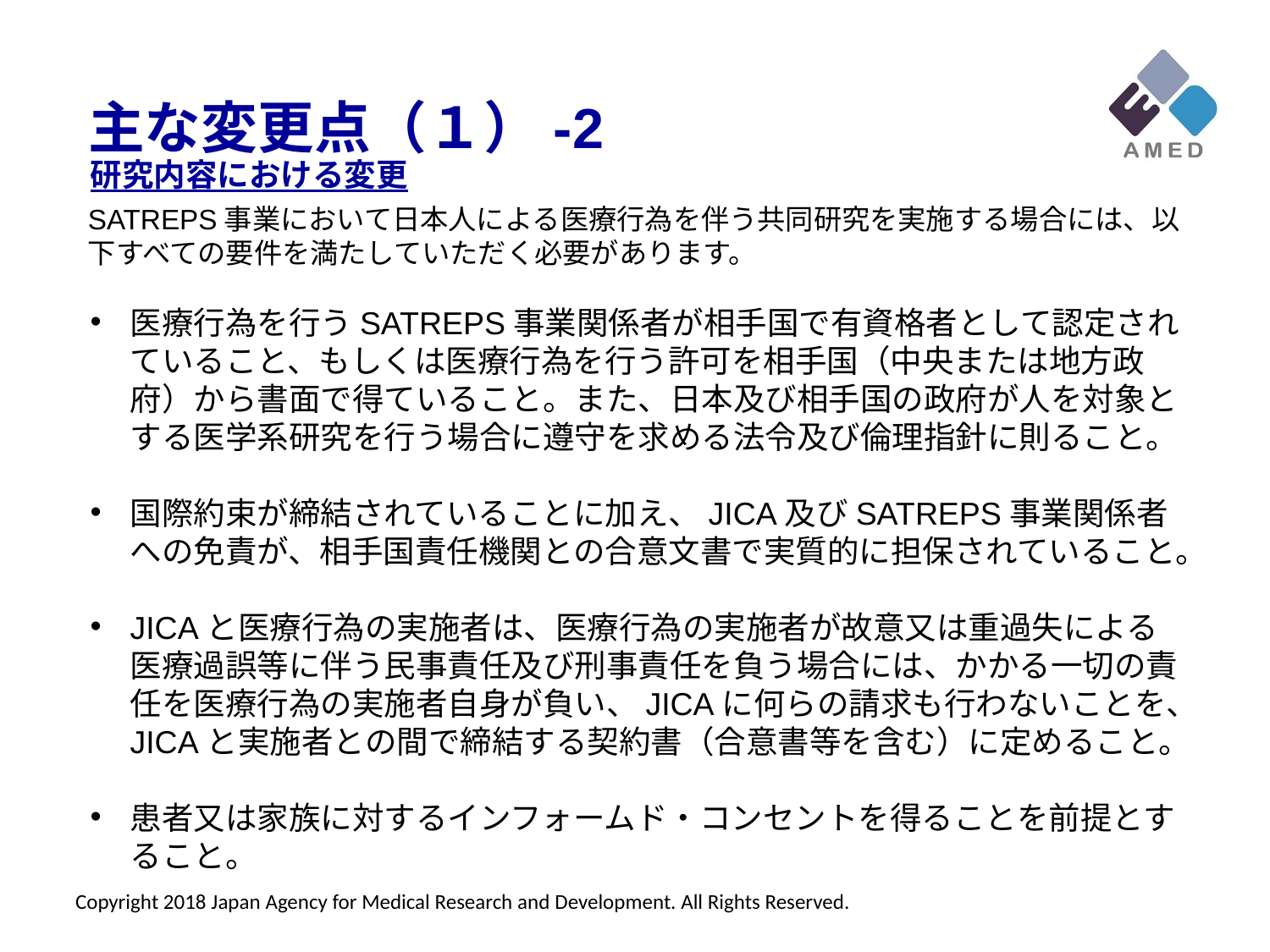

主な変更点（１）-2
研究内容における変更
SATREPS事業において日本人による医療行為を伴う共同研究を実施する場合には、以下すべての要件を満たしていただく必要があります。
医療行為を行うSATREPS事業関係者が相手国で有資格者として認定されていること、もしくは医療行為を行う許可を相手国（中央または地方政府）から書面で得ていること。また、日本及び相手国の政府が人を対象とする医学系研究を行う場合に遵守を求める法令及び倫理指針に則ること。

国際約束が締結されていることに加え、JICA及びSATREPS事業関係者への免責が、相手国責任機関との合意文書で実質的に担保されていること。

JICAと医療行為の実施者は、医療行為の実施者が故意又は重過失による医療過誤等に伴う民事責任及び刑事責任を負う場合には、かかる一切の責任を医療行為の実施者自身が負い、JICAに何らの請求も行わないことを、JICAと実施者との間で締結する契約書（合意書等を含む）に定めること。

患者又は家族に対するインフォームド・コンセントを得ることを前提とすること。
Copyright 2018 Japan Agency for Medical Research and Development. All Rights Reserved.